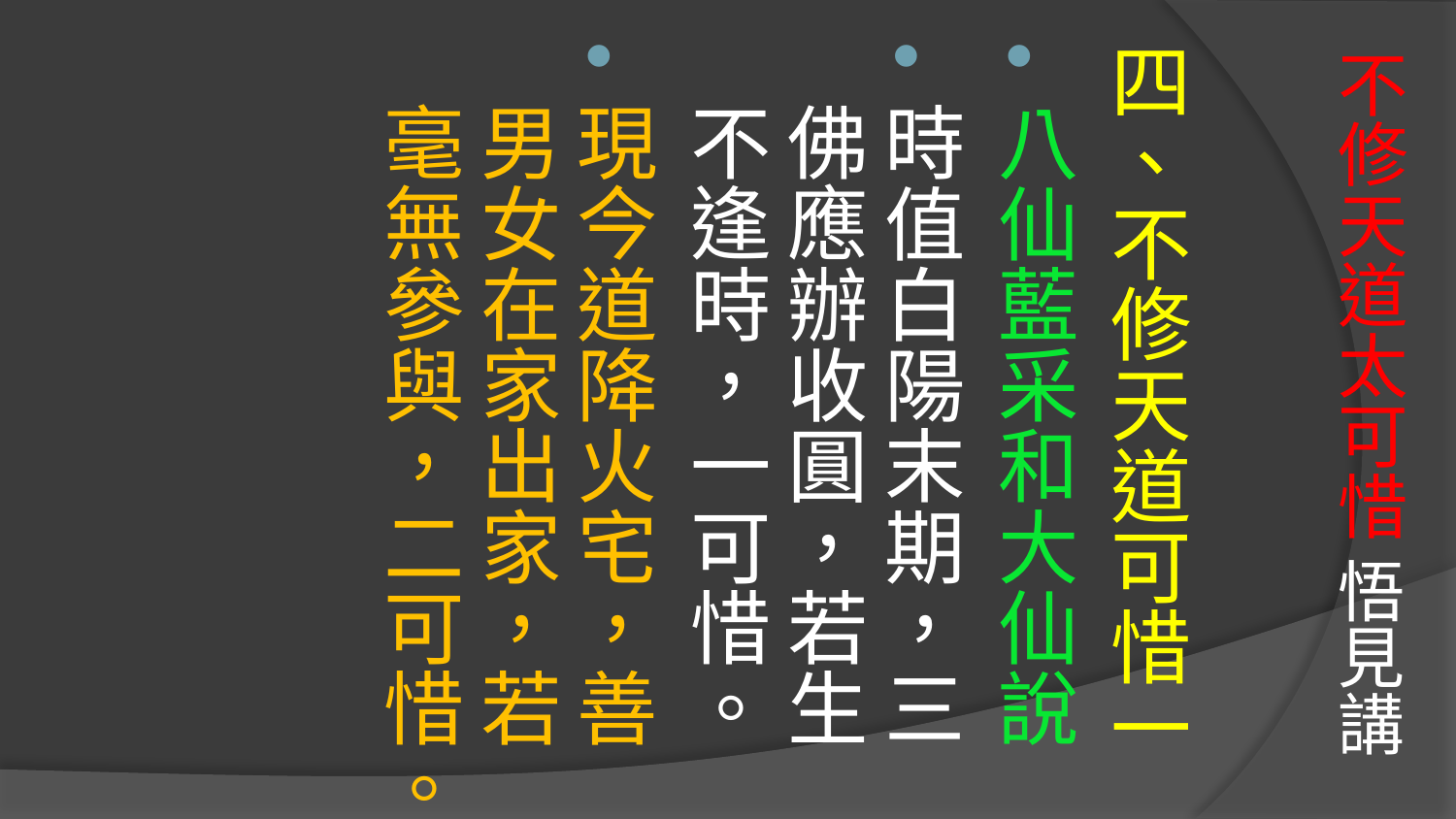

# 不修天道太可惜 悟見講
四、不修天道可惜一
八仙藍采和大仙說
時值白陽末期，三佛應辦收圓，若生不逢時，一可惜。
現今道降火宅，善男女在家出家，若毫無參與，二可惜。